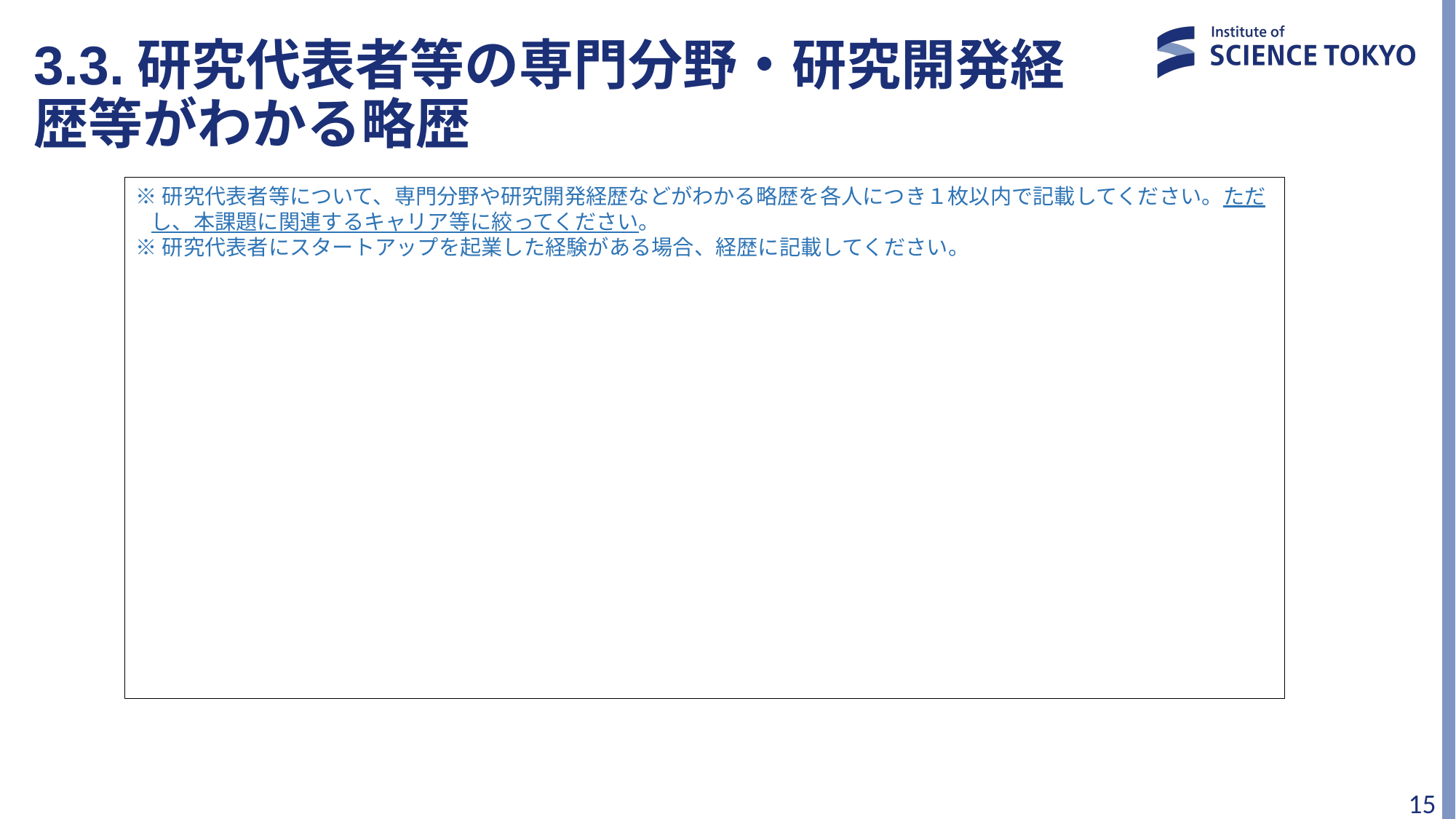

# 3.3.研究代表者等の専門分野・研究開発経歴等がわかる略歴
※研究代表者等について、専門分野や研究開発経歴などがわかる略歴を各人につき１枚以内で記載してください。ただし、本課題に関連するキャリア等に絞ってください。
※研究代表者にスタートアップを起業した経験がある場合、経歴に記載してください。
15